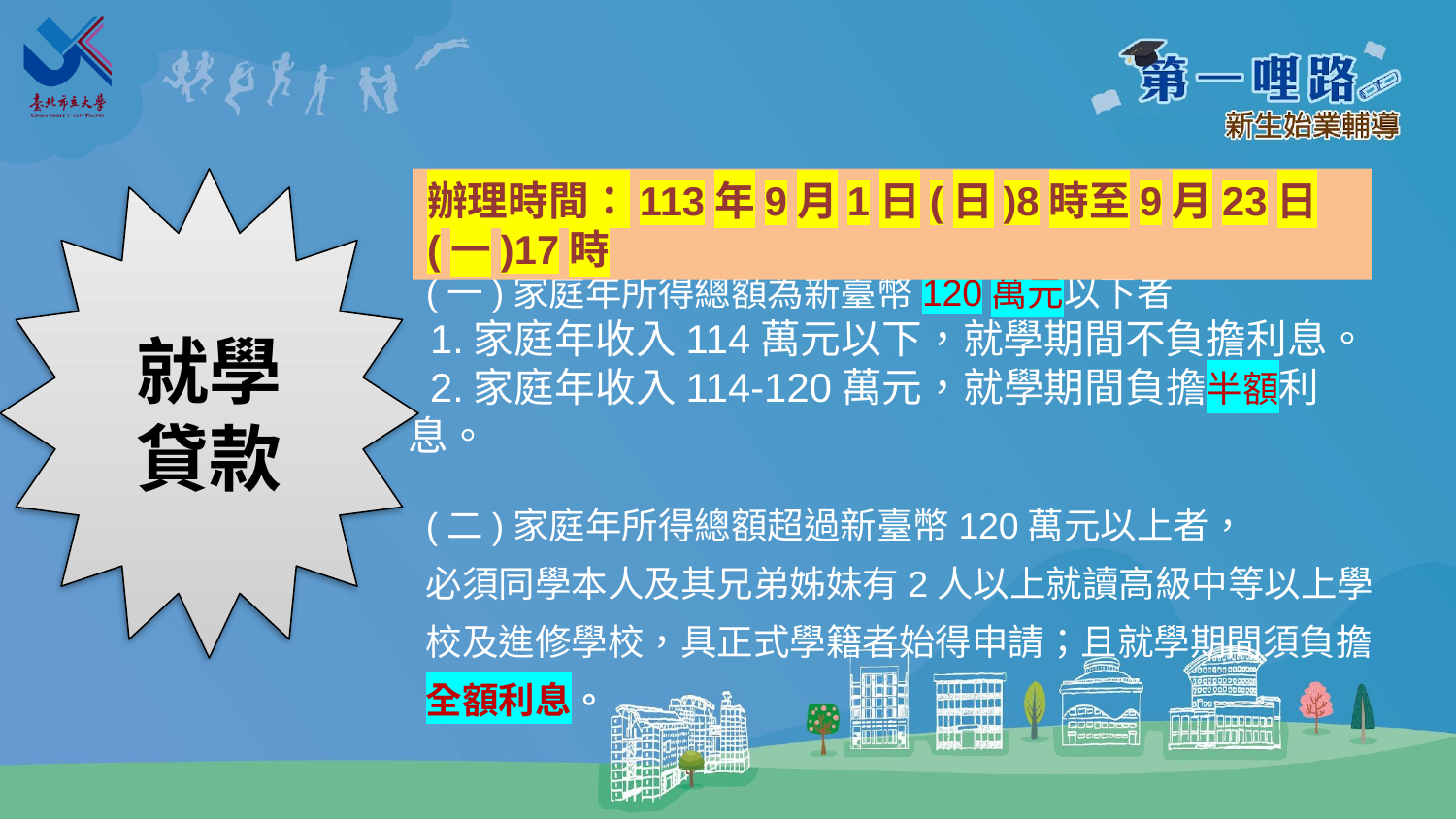

就學
貸款
辦理時間：113年9月1日(日)8時至9月23日(一)17時
(一)家庭年所得總額為新臺幣120萬元以下者
  1.家庭年收入114萬元以下，就學期間不負擔利息。
  2.家庭年收入114-120萬元，就學期間負擔半額利息。
(二)家庭年所得總額超過新臺幣120萬元以上者，
必須同學本人及其兄弟姊妹有2人以上就讀高級中等以上學校及進修學校，具正式學籍者始得申請；且就學期間須負擔全額利息。